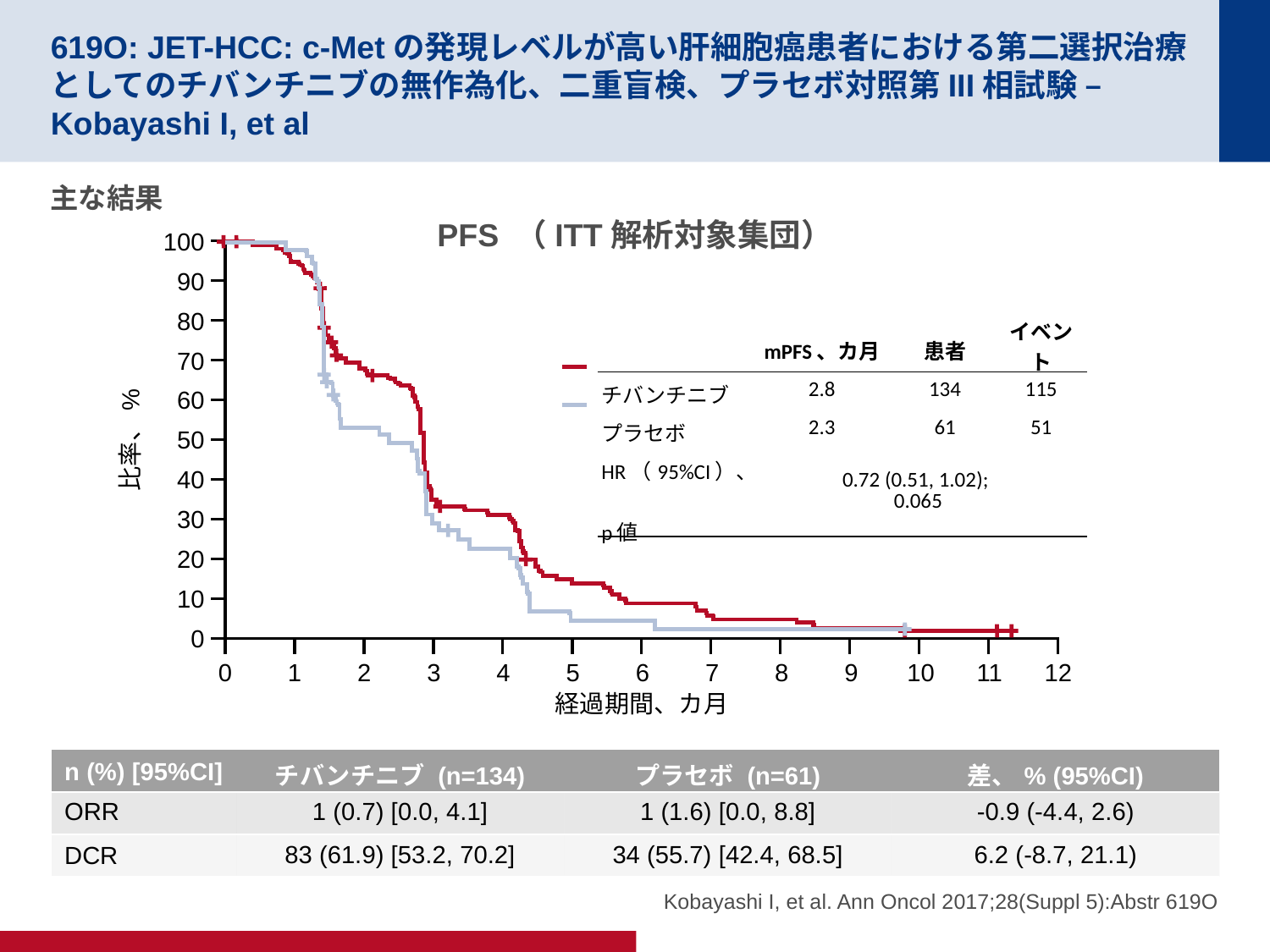

# 619O: JET-HCC: c-Metの発現レベルが高い肝細胞癌患者における第二選択治療としてのチバンチニブの無作為化、二重盲検、プラセボ対照第III相試験 – Kobayashi I, et al
主な結果
PFS （ITT解析対象集団）
100

90
80
|  | mPFS、カ月 | 患者 | イベント |
| --- | --- | --- | --- |
| チバンチニブ | 2.8 | 134 | 115 |
| プラセボ | 2.3 | 61 | 51 |
| HR（95%CI）、 p値 | 0.72 (0.51, 1.02); 0.065 |  |  |
70
60
比率、%
50
40
30
20
10
0
0
1
2
3
4
5
6
7
8
9
10
11
12
経過期間、カ月
| n (%) [95%CI] | チバンチニブ (n=134) | プラセボ (n=61) | 差、% (95%CI) |
| --- | --- | --- | --- |
| ORR | 1 (0.7) [0.0, 4.1] | 1 (1.6) [0.0, 8.8] | -0.9 (-4.4, 2.6) |
| DCR | 83 (61.9) [53.2, 70.2] | 34 (55.7) [42.4, 68.5] | 6.2 (-8.7, 21.1) |
Kobayashi I, et al. Ann Oncol 2017;28(Suppl 5):Abstr 619O